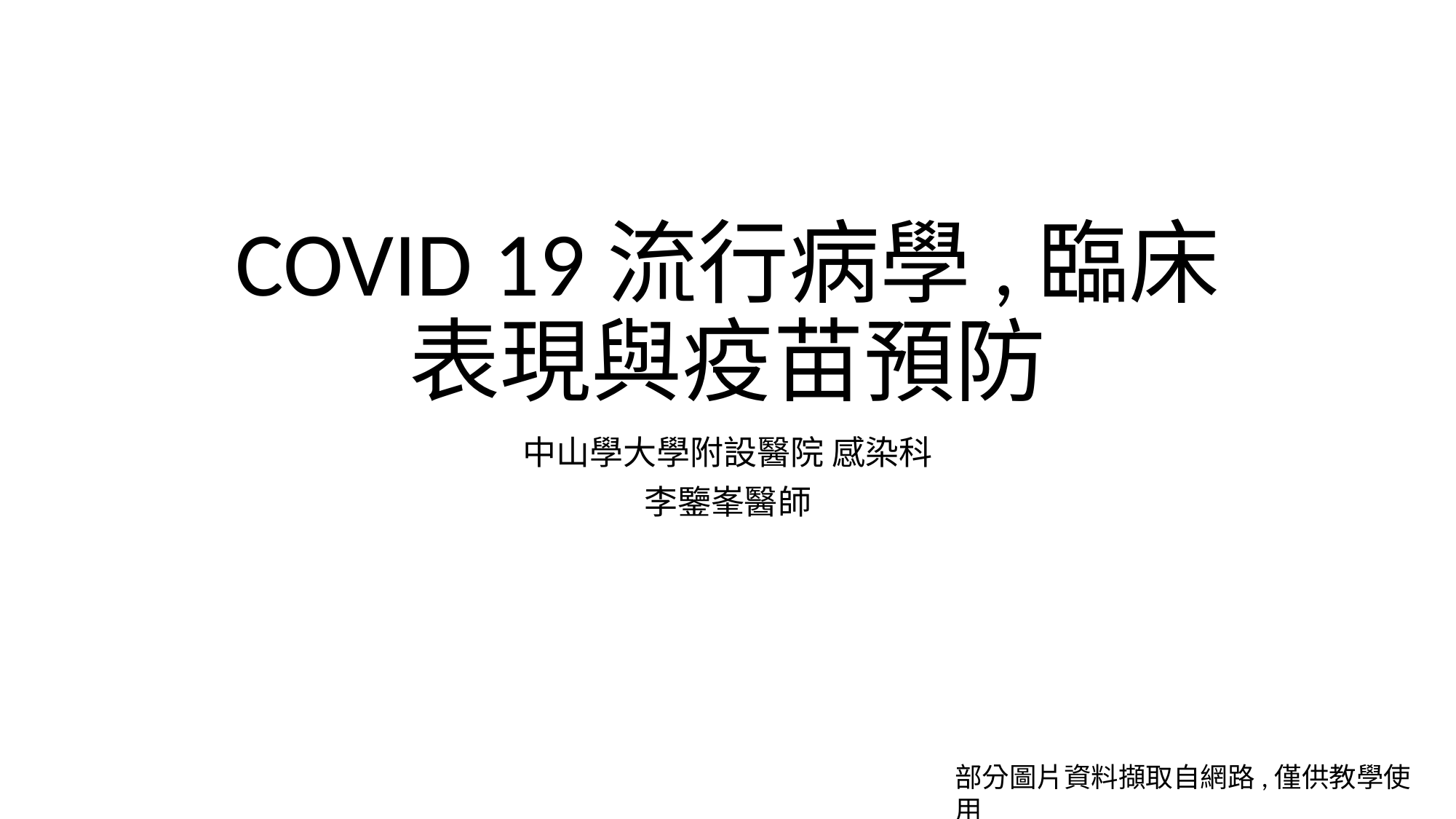

# COVID 19流行病學,臨床表現與疫苗預防
中山學大學附設醫院 感染科
李鑒峯醫師

部分圖片資料擷取自網路,僅供教學使用